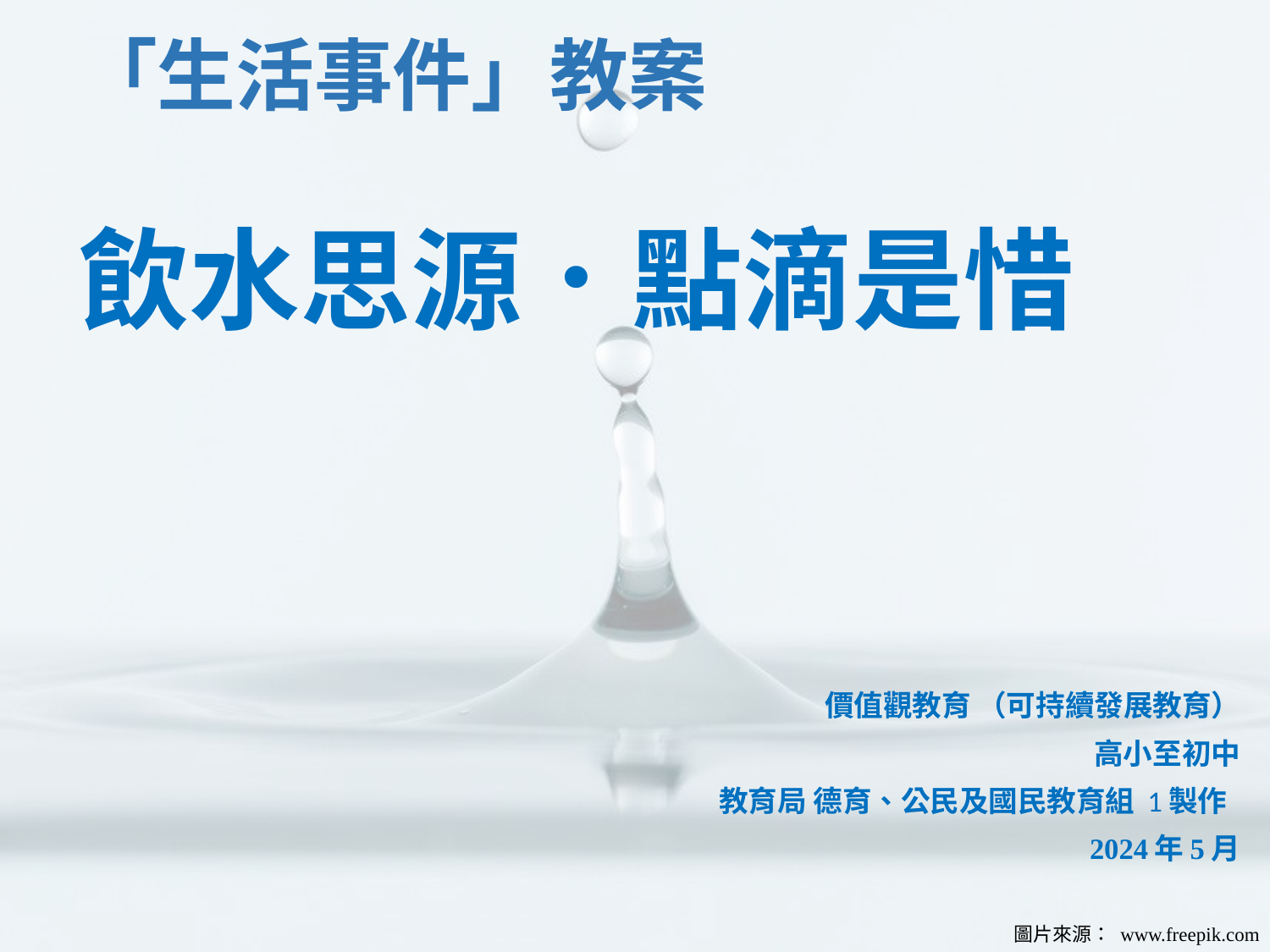

# 「生活事件」教案 飲水思源．點滴是惜
價值觀教育 （可持續發展教育）
高小至初中
教育局 德育、公民及國民教育組 1製作
2024年5月
圖片來源： www.freepik.com